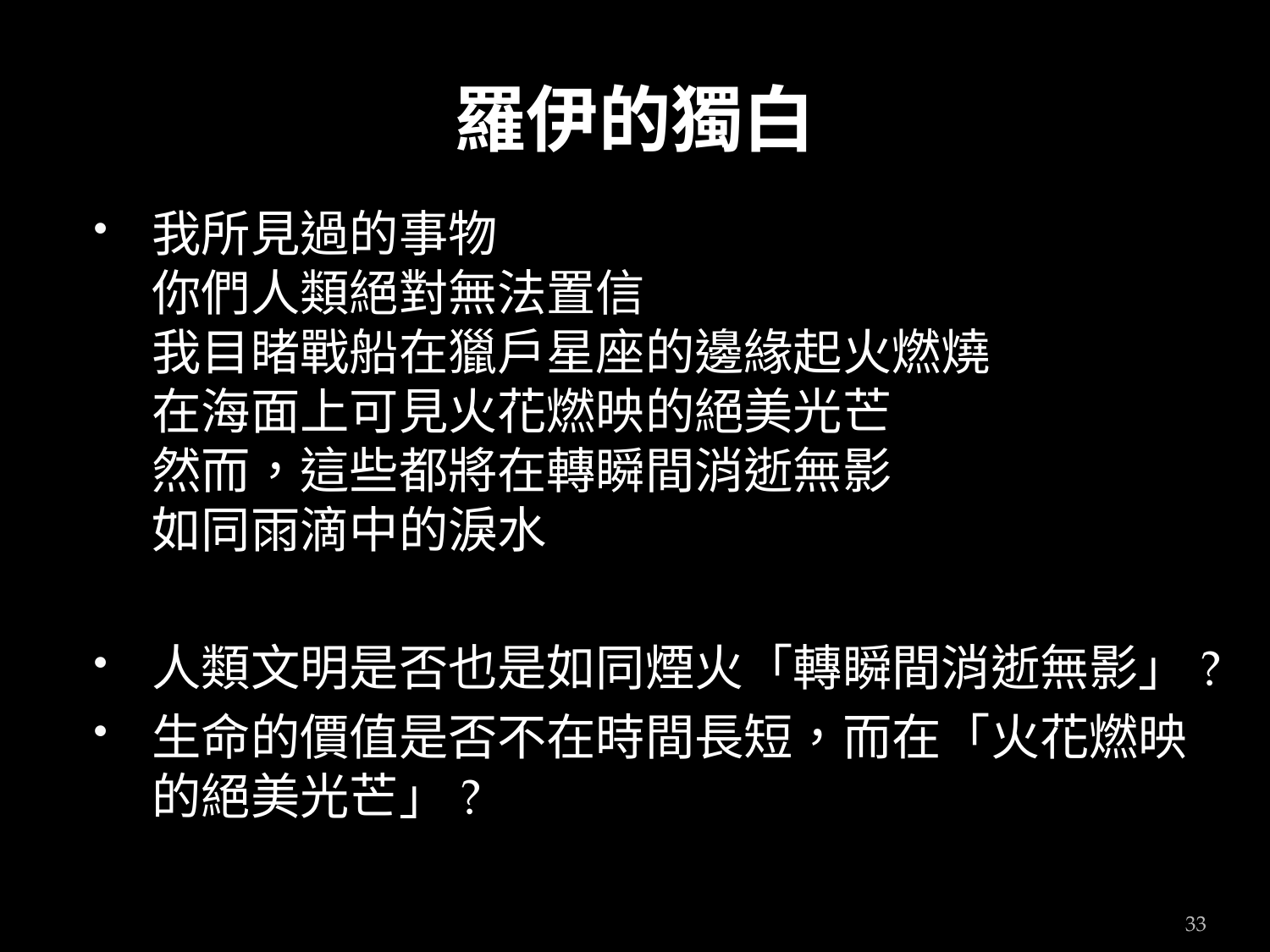

# 羅伊的獨白
我所見過的事物
你們人類絕對無法置信
我目睹戰船在獵戶星座的邊緣起火燃燒
在海面上可見火花燃映的絕美光芒
然而，這些都將在轉瞬間消逝無影
如同雨滴中的淚水

人類文明是否也是如同煙火「轉瞬間消逝無影」?
生命的價值是否不在時間長短，而在「火花燃映的絕美光芒」?
33